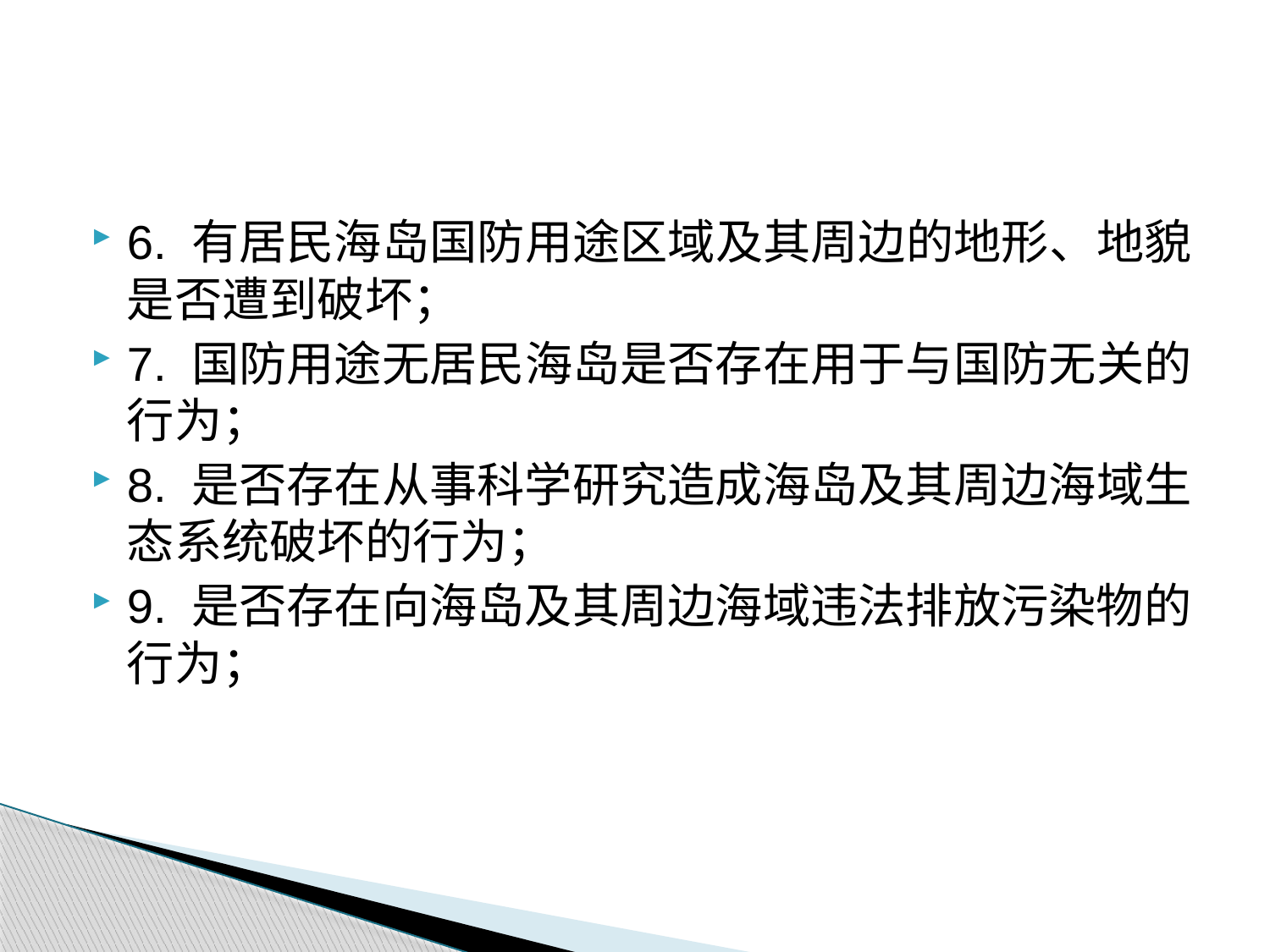

#
6. 有居民海岛国防用途区域及其周边的地形、地貌是否遭到破坏；
7. 国防用途无居民海岛是否存在用于与国防无关的行为；
8. 是否存在从事科学研究造成海岛及其周边海域生态系统破坏的行为；
9. 是否存在向海岛及其周边海域违法排放污染物的行为；